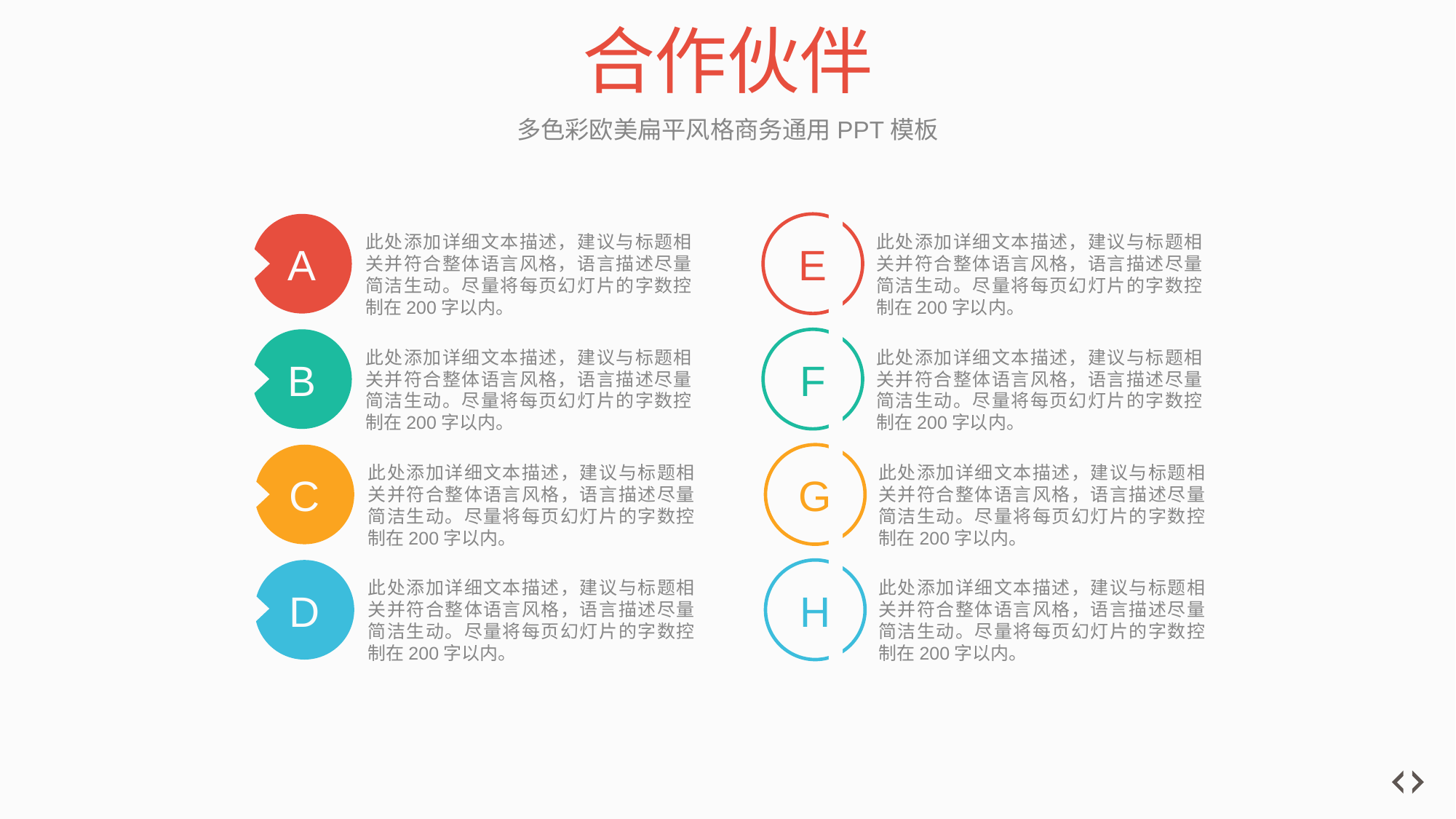

# 合作伙伴
多色彩欧美扁平风格商务通用PPT模板
А
E

此处添加详细文本描述，建议与标题相关并符合整体语言风格，语言描述尽量简洁生动。尽量将每页幻灯片的字数控制在200字以内。
此处添加详细文本描述，建议与标题相关并符合整体语言风格，语言描述尽量简洁生动。尽量将每页幻灯片的字数控制在200字以内。

B
F
此处添加详细文本描述，建议与标题相关并符合整体语言风格，语言描述尽量简洁生动。尽量将每页幻灯片的字数控制在200字以内。
此处添加详细文本描述，建议与标题相关并符合整体语言风格，语言描述尽量简洁生动。尽量将每页幻灯片的字数控制在200字以内。

C
G
此处添加详细文本描述，建议与标题相关并符合整体语言风格，语言描述尽量简洁生动。尽量将每页幻灯片的字数控制在200字以内。
此处添加详细文本描述，建议与标题相关并符合整体语言风格，语言描述尽量简洁生动。尽量将每页幻灯片的字数控制在200字以内。

D
H
此处添加详细文本描述，建议与标题相关并符合整体语言风格，语言描述尽量简洁生动。尽量将每页幻灯片的字数控制在200字以内。
此处添加详细文本描述，建议与标题相关并符合整体语言风格，语言描述尽量简洁生动。尽量将每页幻灯片的字数控制在200字以内。

10